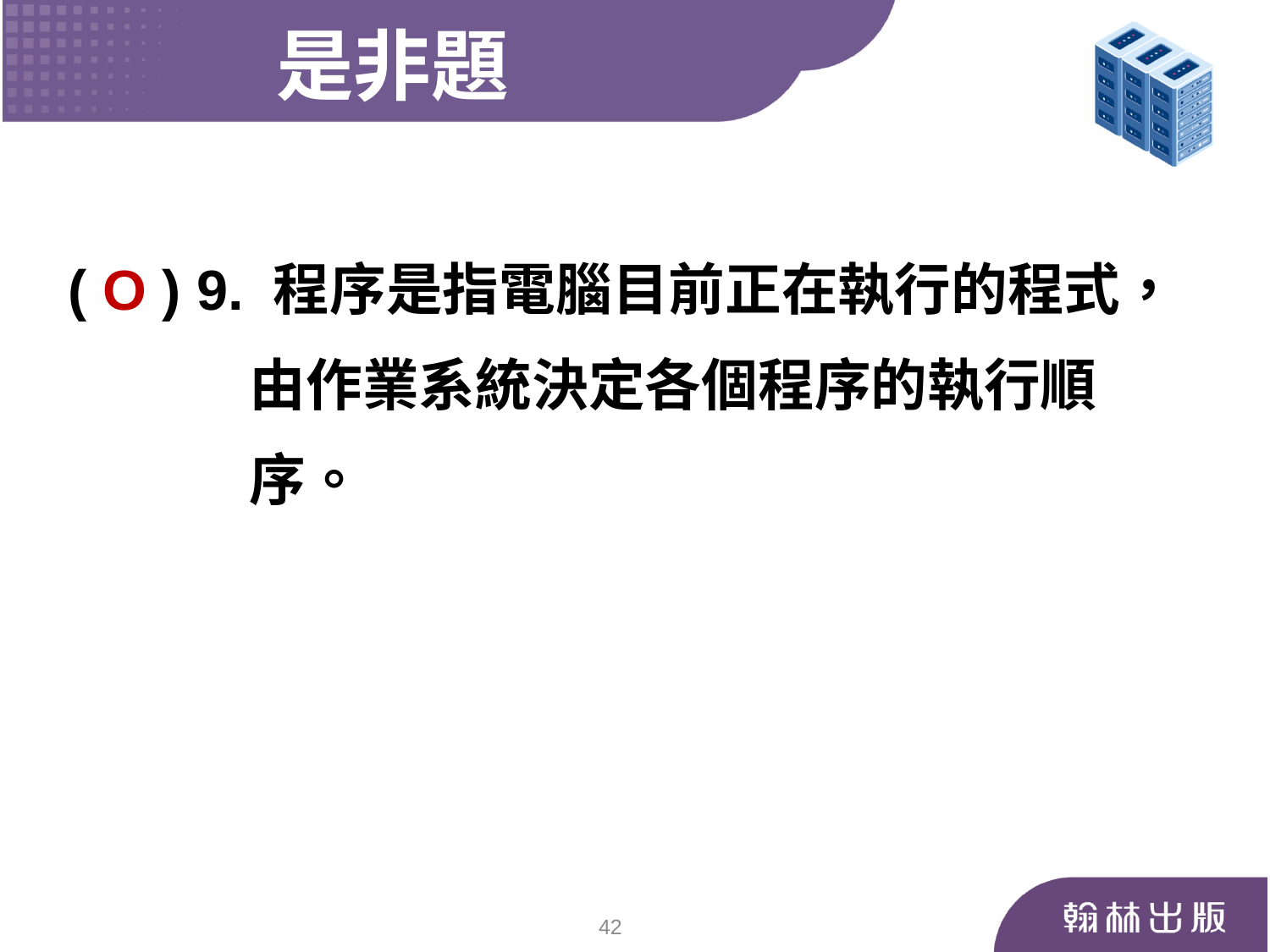

是非題
( O ) 9. 程序是指電腦目前正在執行的程式，
             由作業系統決定各個程序的執行順
             序。
42